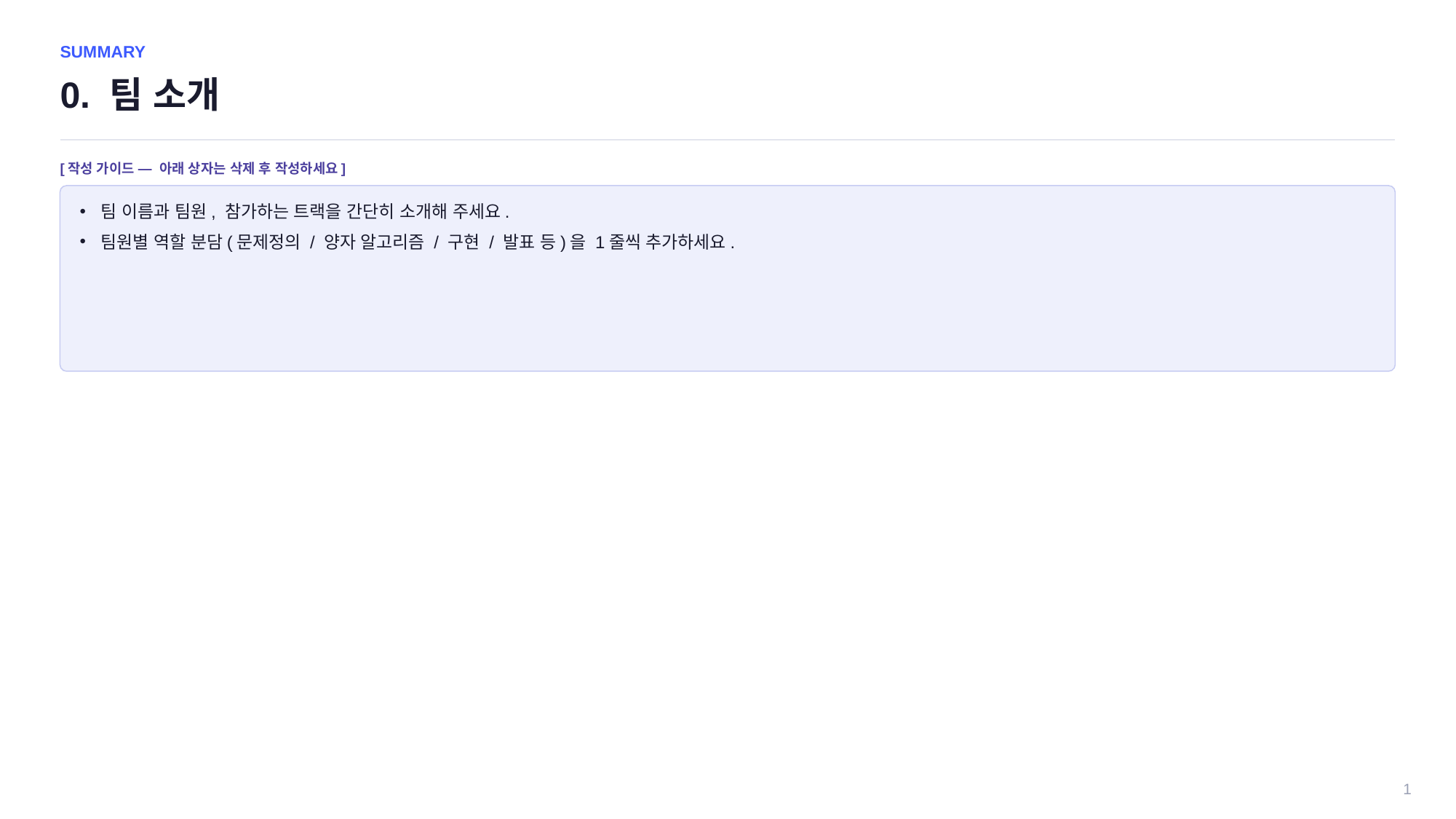

SUMMARY
0. 팀 소개
[작성 가이드 —  아래 상자는 삭제 후 작성하세요]

팀 이름과 팀원, 참가하는 트랙을 간단히 소개해 주세요.
팀원별 역할 분담(문제정의 / 양자 알고리즘 / 구현 / 발표 등)을 1줄씩 추가하세요.
1